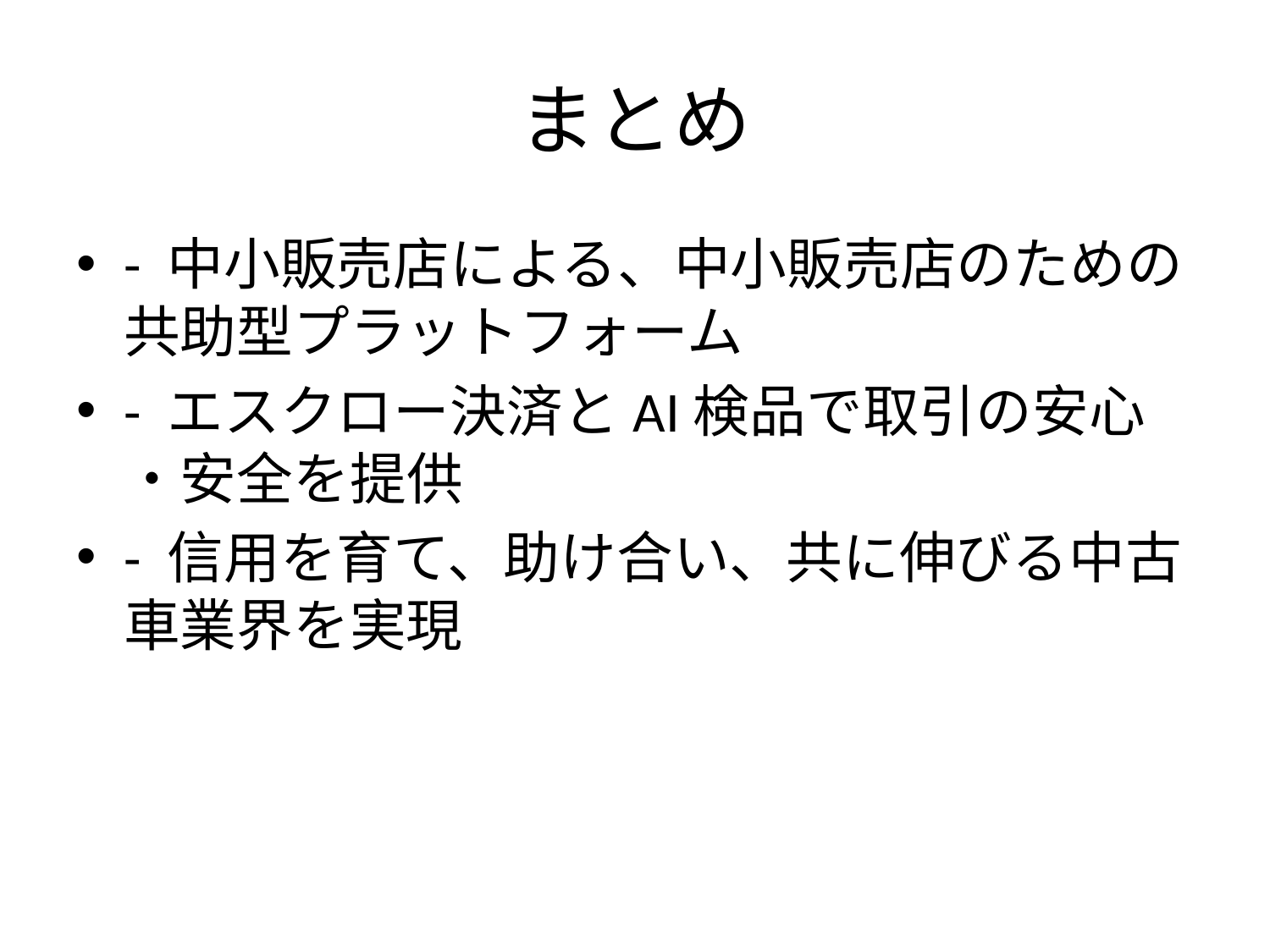

# まとめ
- 中小販売店による、中小販売店のための共助型プラットフォーム
- エスクロー決済とAI検品で取引の安心・安全を提供
- 信用を育て、助け合い、共に伸びる中古車業界を実現